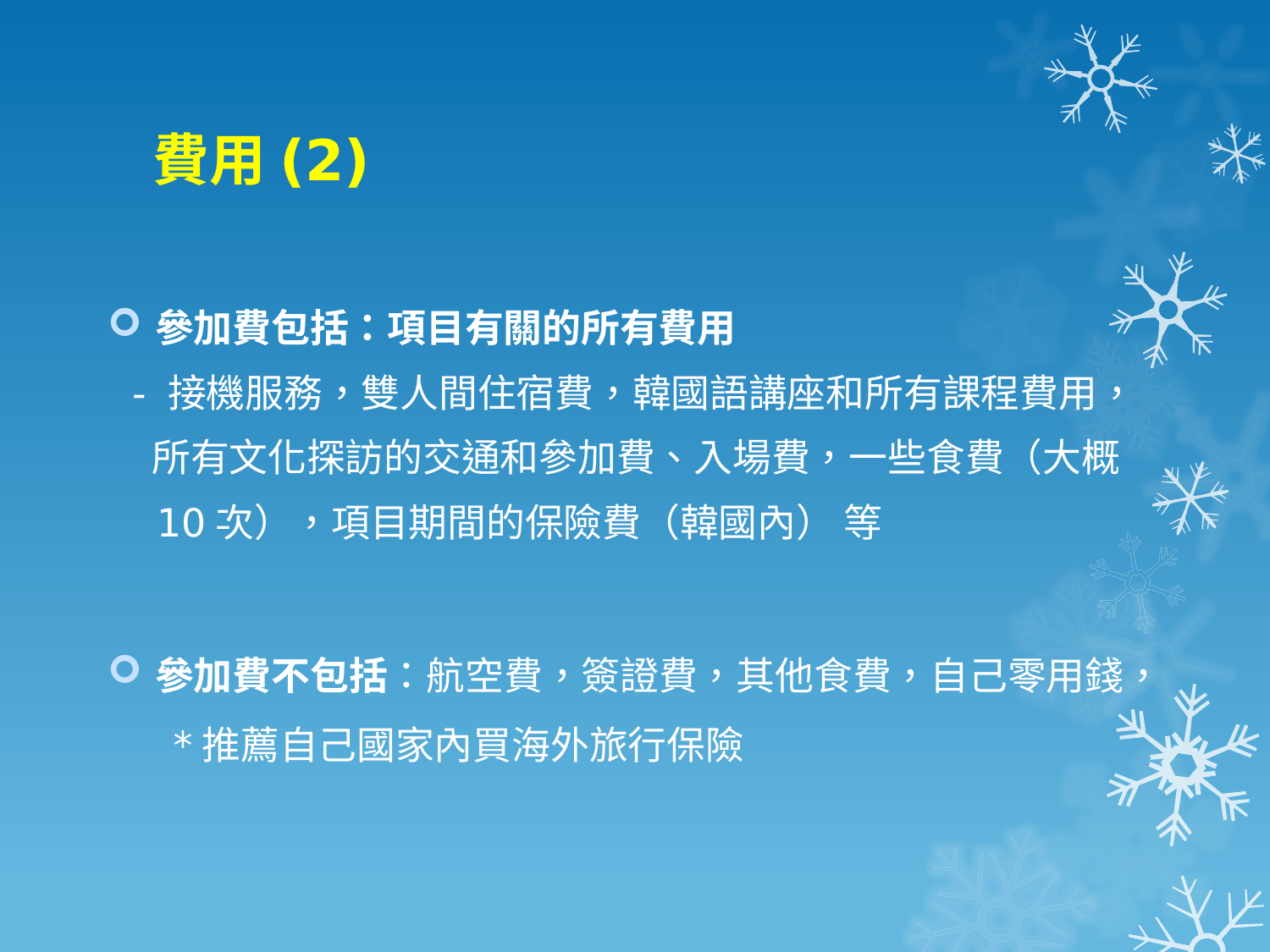

# 費用(2)
參加費包括：項目有關的所有費用
  - 接機服務，雙人間住宿費，韓國語講座和所有課程費用，
    所有文化探訪的交通和參加費、入場費，一些食費（大概
    10次），項目期間的保險費（韓國內） 等

參加費不包括：航空費，簽證費，其他食費，自己零用錢， *推薦自己國家內買海外旅行保險